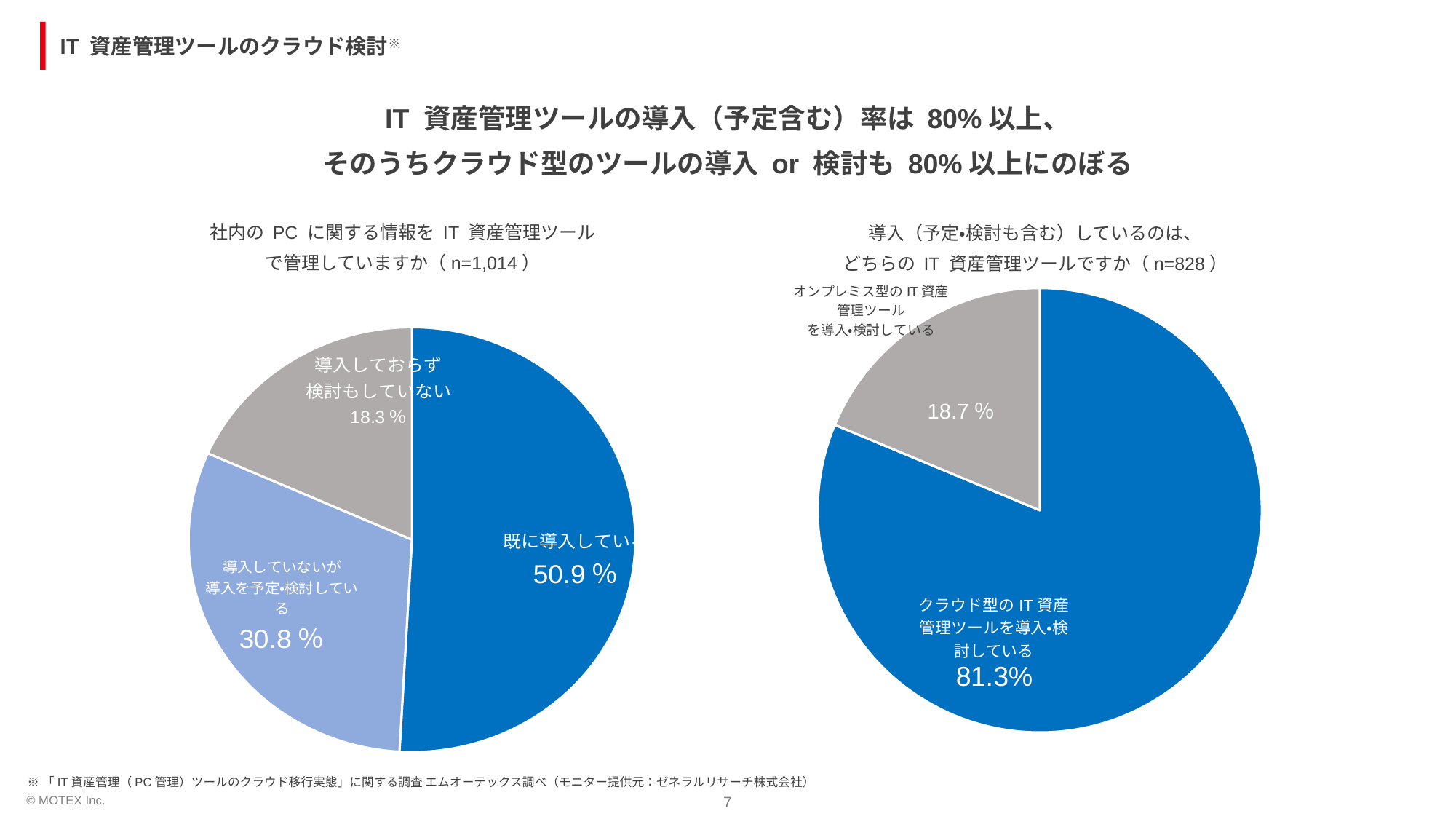

IT 資産管理ツールのクラウド検討※
IT 資産管理ツールの導入（予定含む）率は 80%以上、
そのうちクラウド型のツールの導入 or 検討も 80%以上にのぼる
社内の PC に関する情報を IT 資産管理ツール
で管理していますか（n=1,014）
導入（予定・検討も含む）しているのは、
どちらの IT 資産管理ツールですか（n=828）

### Chart

| Category |  |
|---|---|
| クラウド型のIT資産管理ツールを導入（予定・検討）している | 0.8128 |
| オンプレミス型のIT資産管理ツールを導入（予定・検討）している | 0.1872 |

### Chart

| Category |  |
|---|---|
| はい（既に導入している） | 0.5089 |
| はい（導入を予定・検討している） | 0.3077 |
| いいえ（現在はその予定はなく、検討も行っていない） | 0.1834 |
18.7％
※「IT資産管理（PC管理）ツールのクラウド移行実態」に関する調査 エムオーテックス調べ（モニター提供元：ゼネラルリサーチ株式会社）